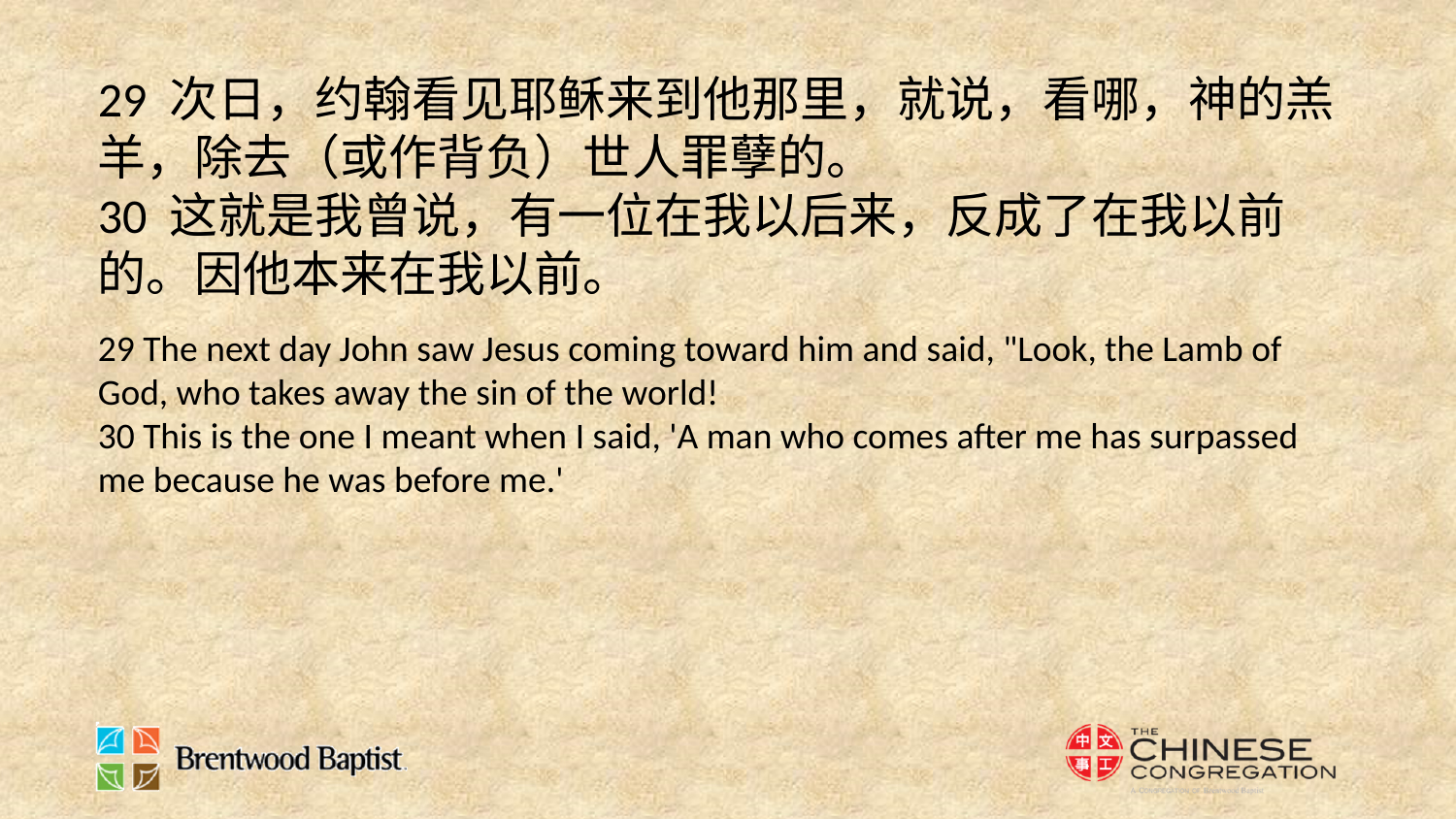

29 次日，约翰看见耶稣来到他那里，就说，看哪，神的羔羊，除去（或作背负）世人罪孽的。
30 这就是我曾说，有一位在我以后来，反成了在我以前的。因他本来在我以前。

29 The next day John saw Jesus coming toward him and said, "Look, the Lamb of God, who takes away the sin of the world!
30 This is the one I meant when I said, 'A man who comes after me has surpassed me because he was before me.'